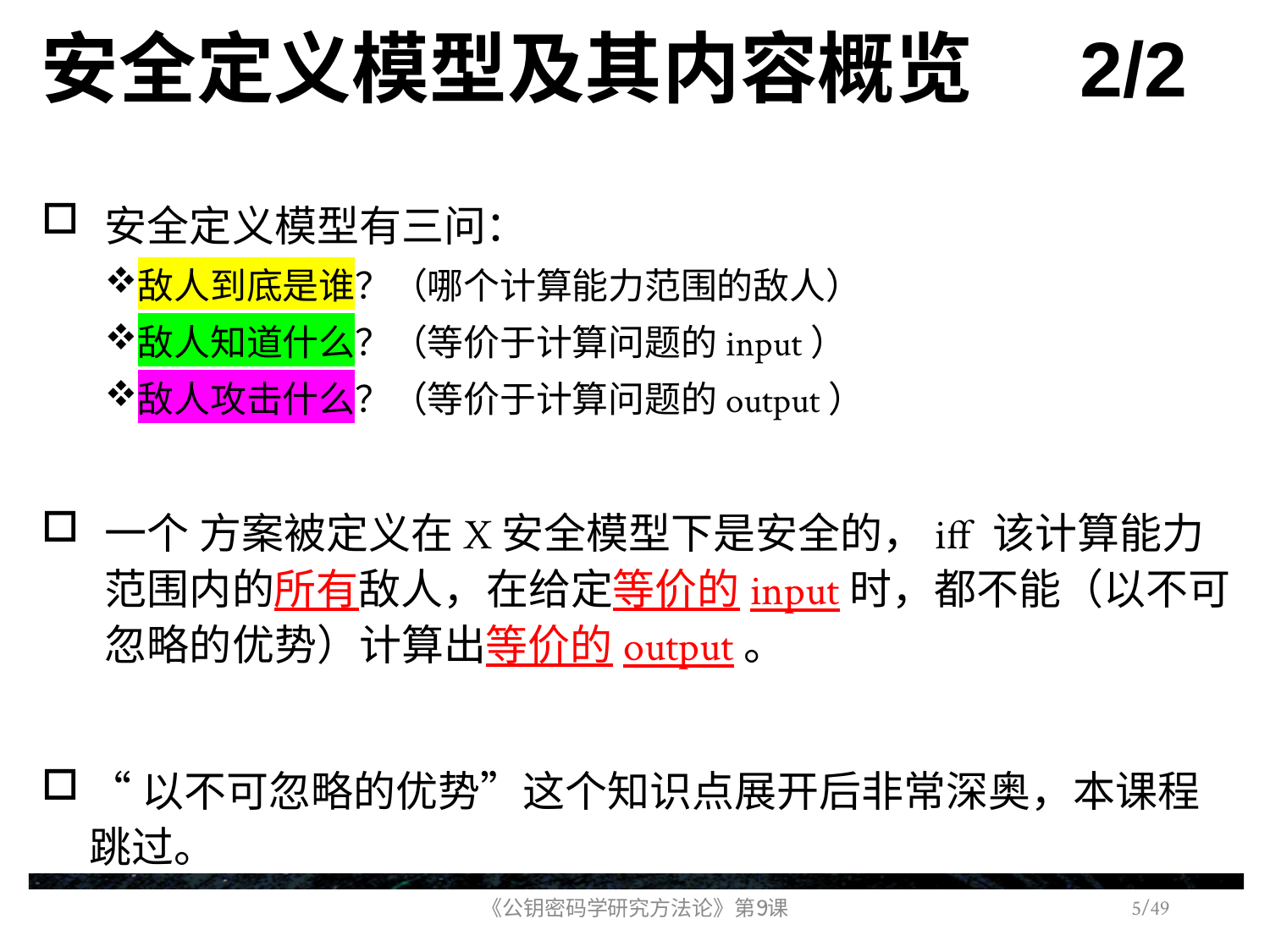

# 安全定义模型及其内容概览     2/2
安全定义模型有三问：
敌人到底是谁？（哪个计算能力范围的敌人）
敌人知道什么？（等价于计算问题的input）
敌人攻击什么？（等价于计算问题的output）

一个 方案被定义在X安全模型下是安全的，iff 该计算能力范围内的所有敌人，在给定等价的input时，都不能（以不可忽略的优势）计算出等价的output。

“以不可忽略的优势”这个知识点展开后非常深奥，本课程跳过。
《公钥密码学研究方法论》第9课
5/49